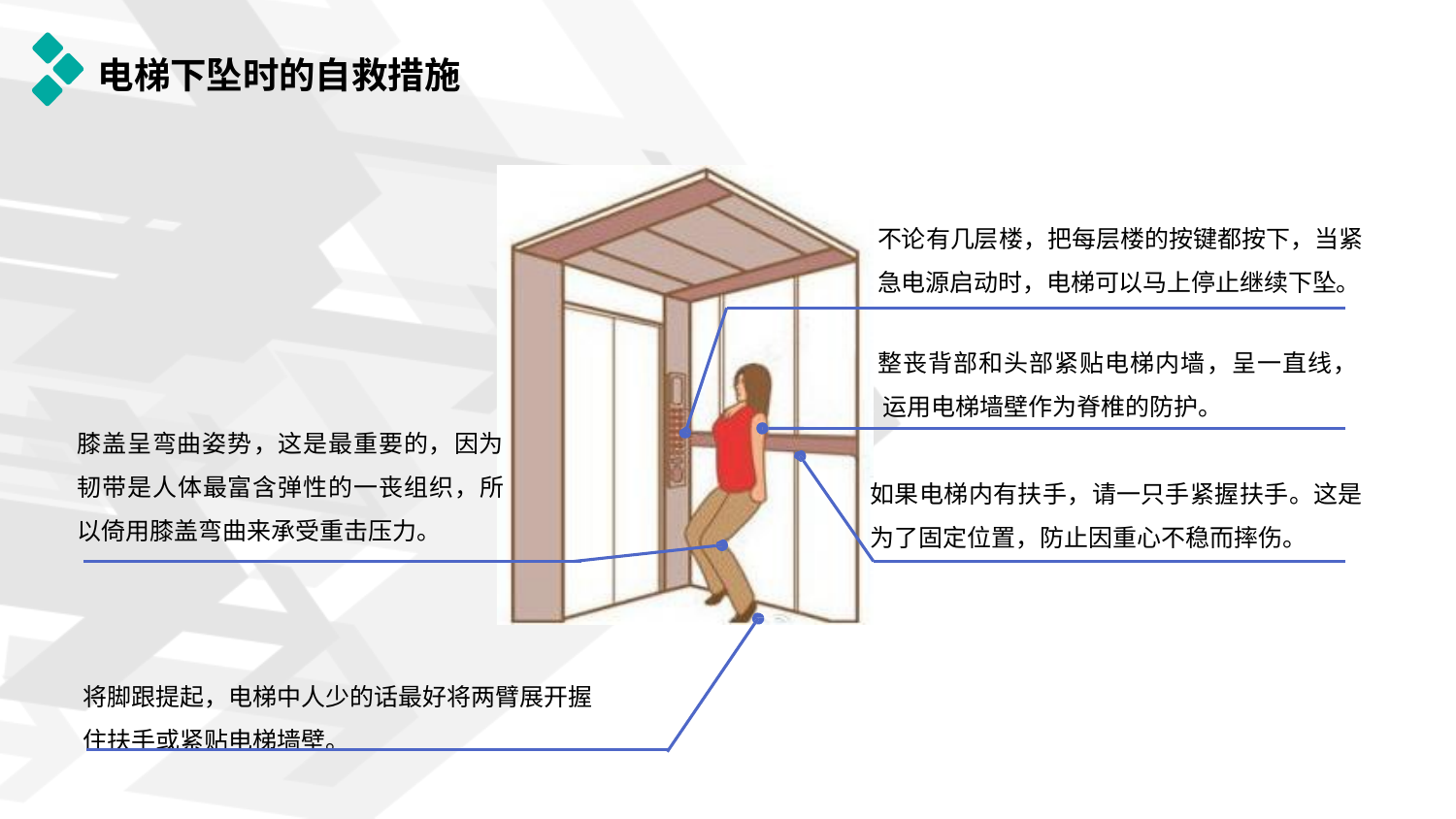

# 电梯下坠时的自救措施

不论有几层楼，把每层楼的按键都按下，当紧
急电源启动时，电梯可以马上停止继续下坠。

整丧背部和头部紧贴电梯内墙，呈一直线， 运用电梯墙壁作为脊椎的防护。

膝盖呈弯曲姿势，这是最重要的，因为 韧带是人体最富含弹性的一丧组织，所 以倚用膝盖弯曲来承受重击压力。

如果电梯内有扶手，请一只手紧握扶手。这是
为了固定位置，防止因重心不稳而摔伤。

将脚跟提起，电梯中人少的话最好将两臂展开握 住扶手或紧贴电梯墙壁。